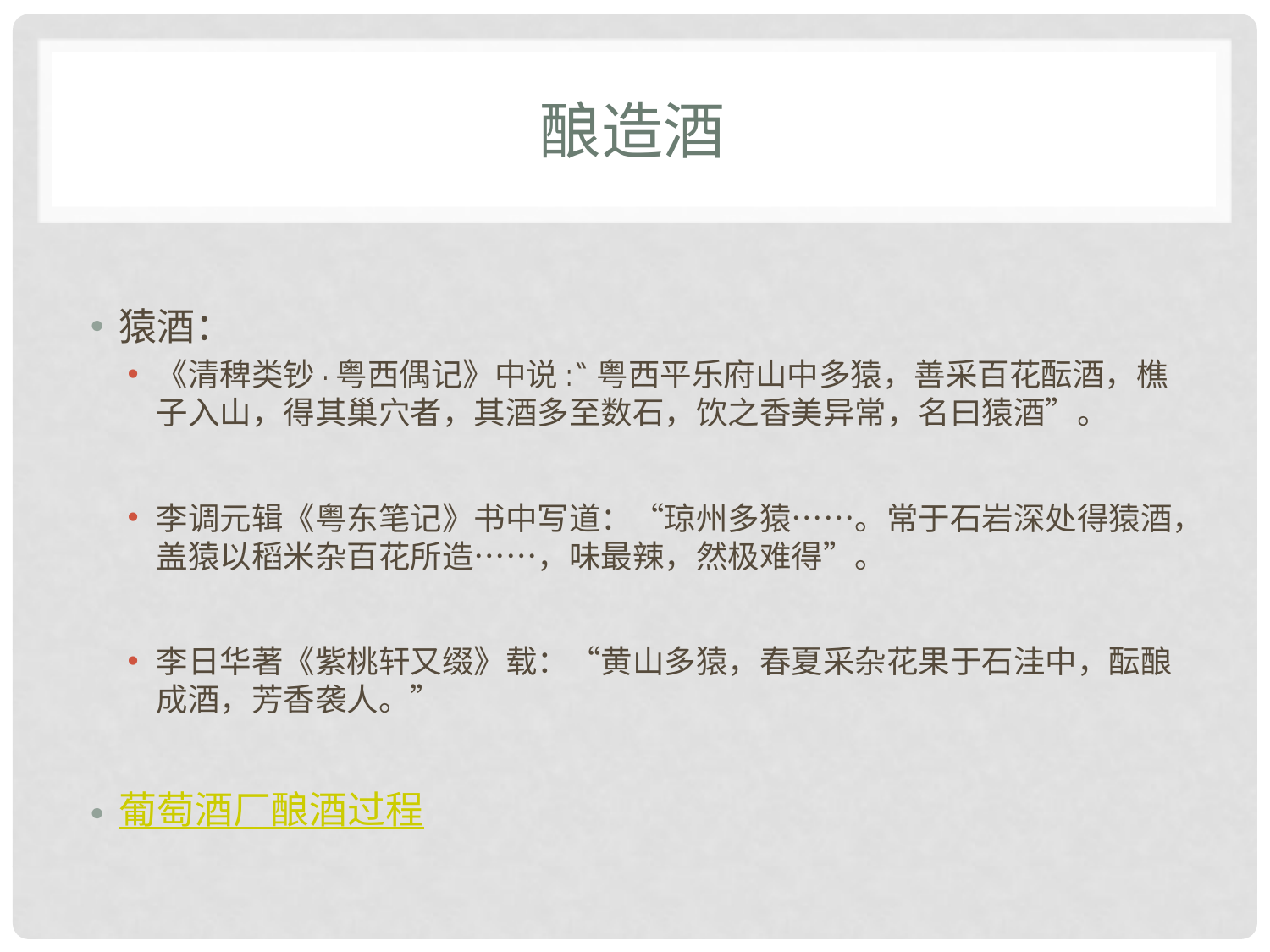

# 酿造酒

猿酒：
《清稗类钞·粤西偶记》中说:“粤西平乐府山中多猿，善采百花酝酒，樵子入山，得其巢穴者，其酒多至数石，饮之香美异常，名曰猿酒”。

李调元辑《粤东笔记》书中写道：“琼州多猿……。常于石岩深处得猿酒，盖猿以稻米杂百花所造……，味最辣，然极难得”。

李日华著《紫桃轩又缀》载：“黄山多猿，春夏采杂花果于石洼中，酝酿成酒，芳香袭人。”

葡萄酒厂酿酒过程